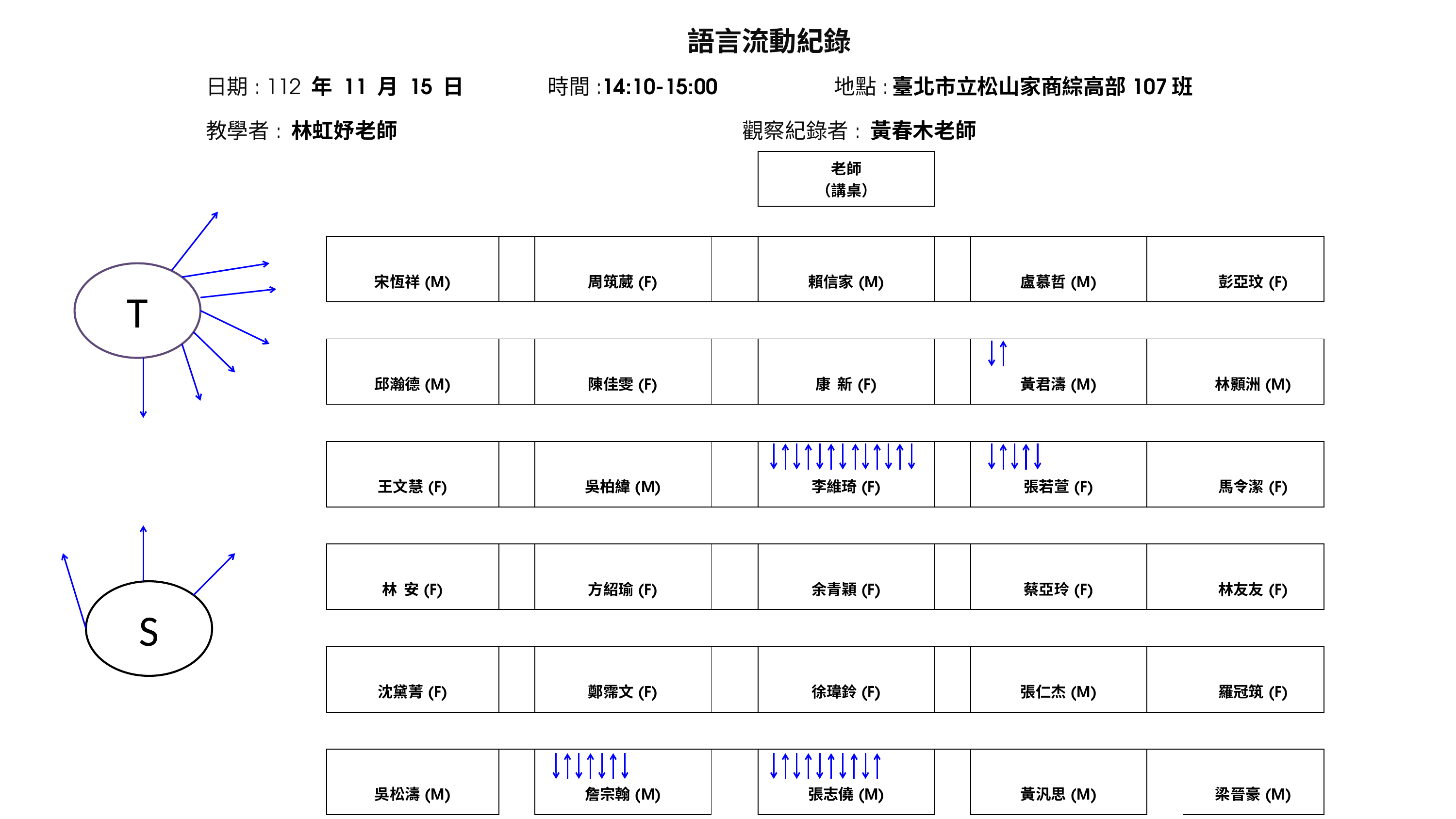

| 語言流動紀錄 |  |  |  |
| --- | --- | --- | --- |
| 日期: 112 年 11 月 15 日 | 時間:14:10-15:00 |  | 地點:臺北市立松山家商綜高部107班 |
| 教學者: 林虹妤老師 |  | 觀察紀錄者: 黃春木老師 |  |
|  |  |  |  | 老師 （講桌） |  |  |  |  |
| --- | --- | --- | --- | --- | --- | --- | --- | --- |
|  |  |  |  |  |  |  |  |  |
| 宋恆祥(M) |  | 周筑葳(F) |  | 賴信家(M) |  | 盧慕哲(M) |  | 彭亞玟(F) |
|  |  |  |  |  |  |  |  |  |
| 邱瀚德(M) |  | 陳佳雯(F) |  | 康 新(F) |  | 黃君濤(M) |  | 林顥洲(M) |
|  |  |  |  |  |  |  |  |  |
| 王文慧(F) |  | 吳柏緯(M) |  | 李維琦(F) |  | 張若萱(F) |  | 馬令潔(F) |
|  |  |  |  |  |  |  |  |  |
| 林 安(F) |  | 方紹瑜(F) |  | 余青穎(F) |  | 蔡亞玲(F) |  | 林友友(F) |
|  |  |  |  |  |  |  |  |  |
| 沈黛菁(F) |  | 鄭霈文(F) |  | 徐瑋鈴(F) |  | 張仁杰(M) |  | 羅冠筑(F) |
|  |  |  |  |  |  |  |  |  |
| 吳松濤(M) |  | 詹宗翰(M) |  | 張志僥(M) |  | 黃汎思(M) |  | 梁晉豪(M) |
T
S